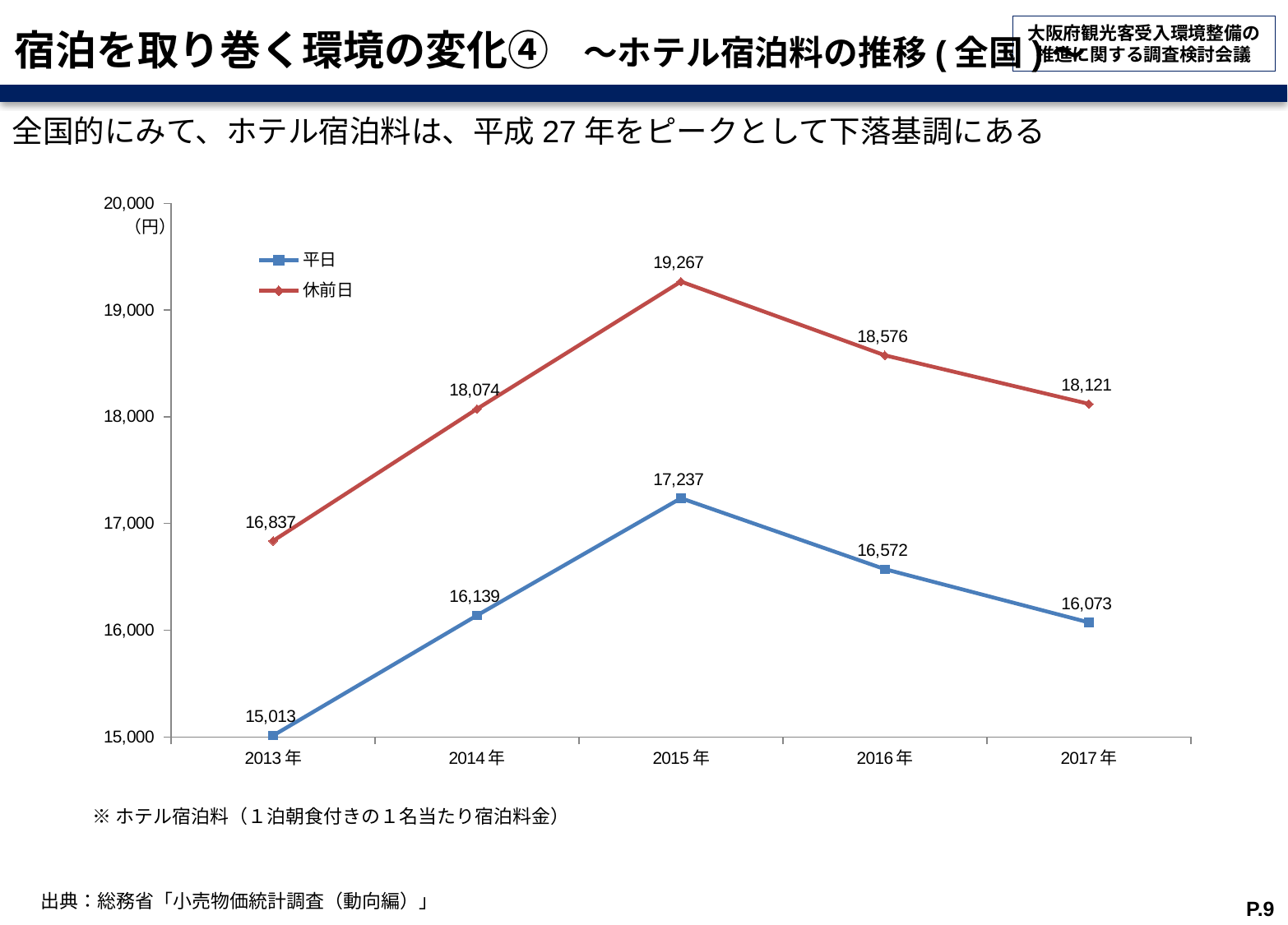

# 宿泊を取り巻く環境の変化④　～ホテル宿泊料の推移(全国)～
全国的にみて、ホテル宿泊料は、平成27年をピークとして下落基調にある

### Chart

| Category | 平日 | 休前日 |
|---|---|---|
| 2013年 | 15013.0 | 16837.0 |
| 2014年 | 16139.0 | 18074.0 |
| 2015年 | 17237.0 | 19267.0 |
| 2016年 | 16572.0 | 18576.0 |
| 2017年 | 16073.0 | 18121.0 |
（円）
※ホテル宿泊料（１泊朝食付きの１名当たり宿泊料金）
 出典：総務省「小売物価統計調査（動向編）」
P.9